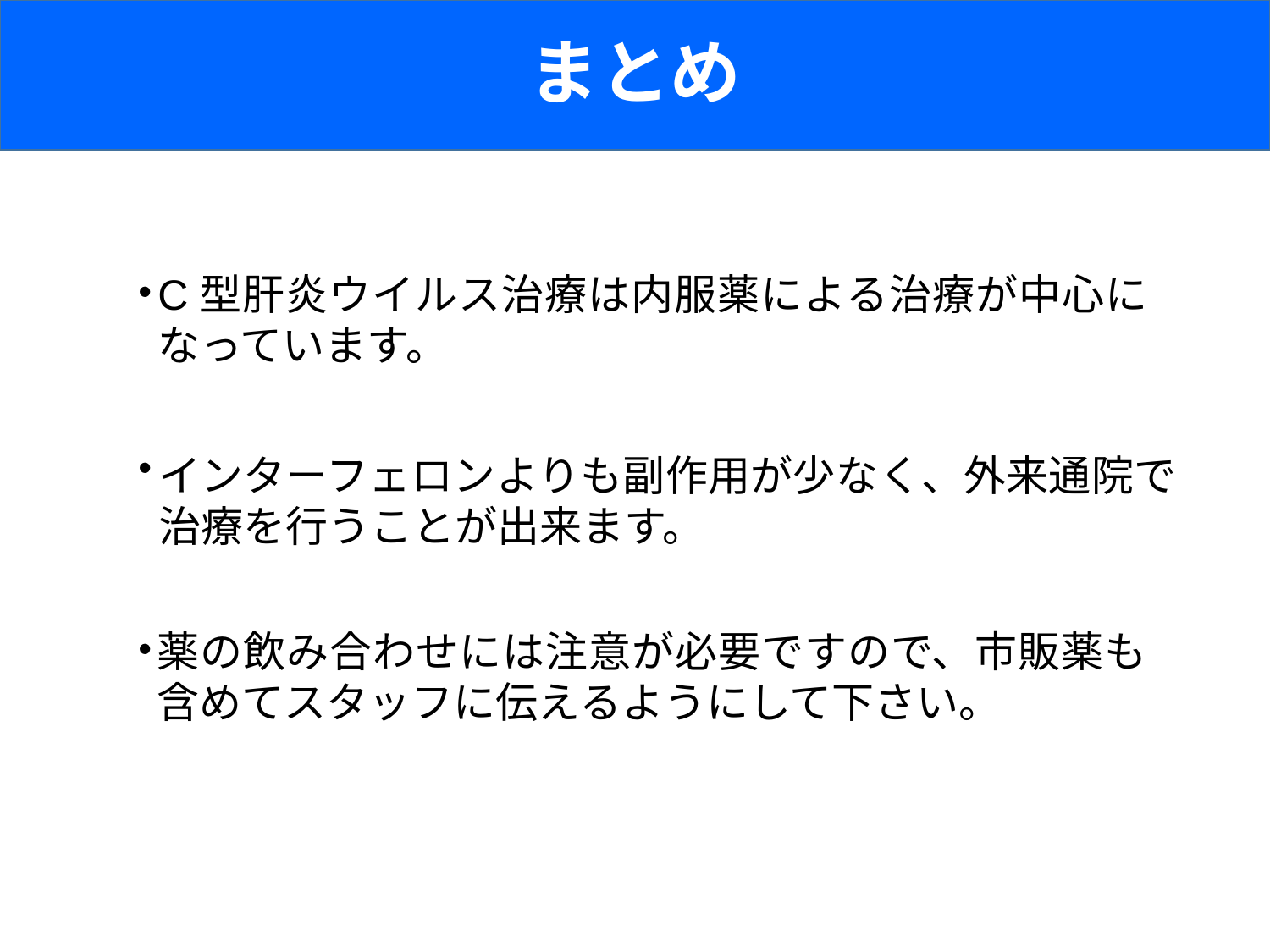

まとめ
・
C型肝炎ウイルス治療は内服薬による治療が中心になっています。
・
インターフェロンよりも副作用が少なく、外来通院で治療を行うことが出来ます。
・
薬の飲み合わせには注意が必要ですので、市販薬も含めてスタッフに伝えるようにして下さい。